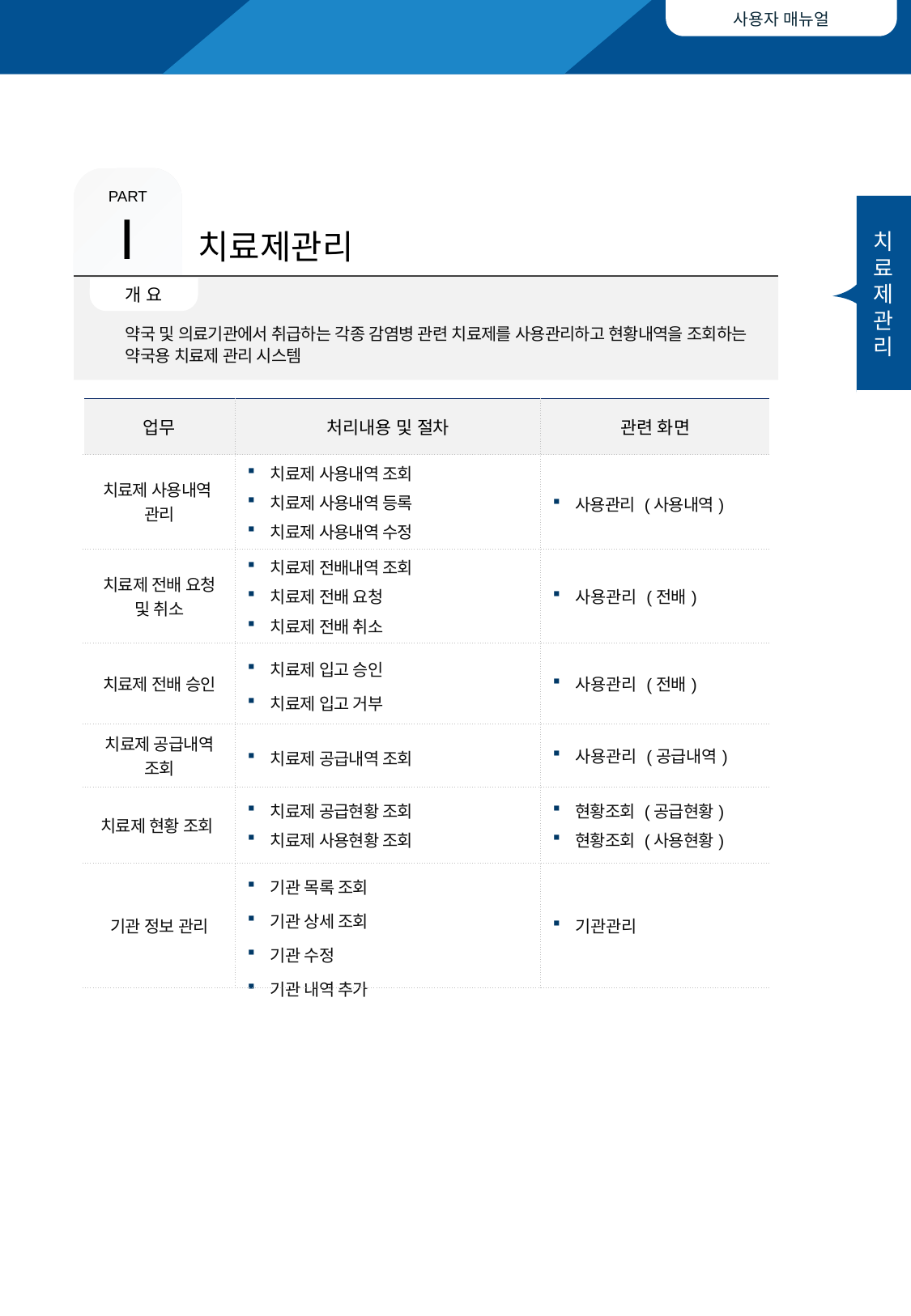

Ⅰ
치료제관리
약국 및 의료기관에서 취급하는 각종 감염병 관련 치료제를 사용관리하고 현황내역을 조회하는 약국용 치료제 관리 시스템
| 업무 | 처리내용 및 절차 | 관련 화면 |
| --- | --- | --- |
| 치료제 사용내역 관리 | 치료제 사용내역 조회 치료제 사용내역 등록 치료제 사용내역 수정 | 사용관리 (사용내역) |
| 치료제 전배 요청 및 취소 | 치료제 전배내역 조회 치료제 전배 요청 치료제 전배 취소 | 사용관리 (전배) |
| 치료제 전배 승인 | 치료제 입고 승인 치료제 입고 거부 | 사용관리 (전배) |
| 치료제 공급내역 조회 | 치료제 공급내역 조회 | 사용관리 (공급내역) |
| 치료제 현황 조회 | 치료제 공급현황 조회 치료제 사용현황 조회 | 현황조회 (공급현황) 현황조회 (사용현황) |
| 기관 정보 관리 | 기관 목록 조회 기관 상세 조회 기관 수정 기관 내역 추가 | 기관관리 |